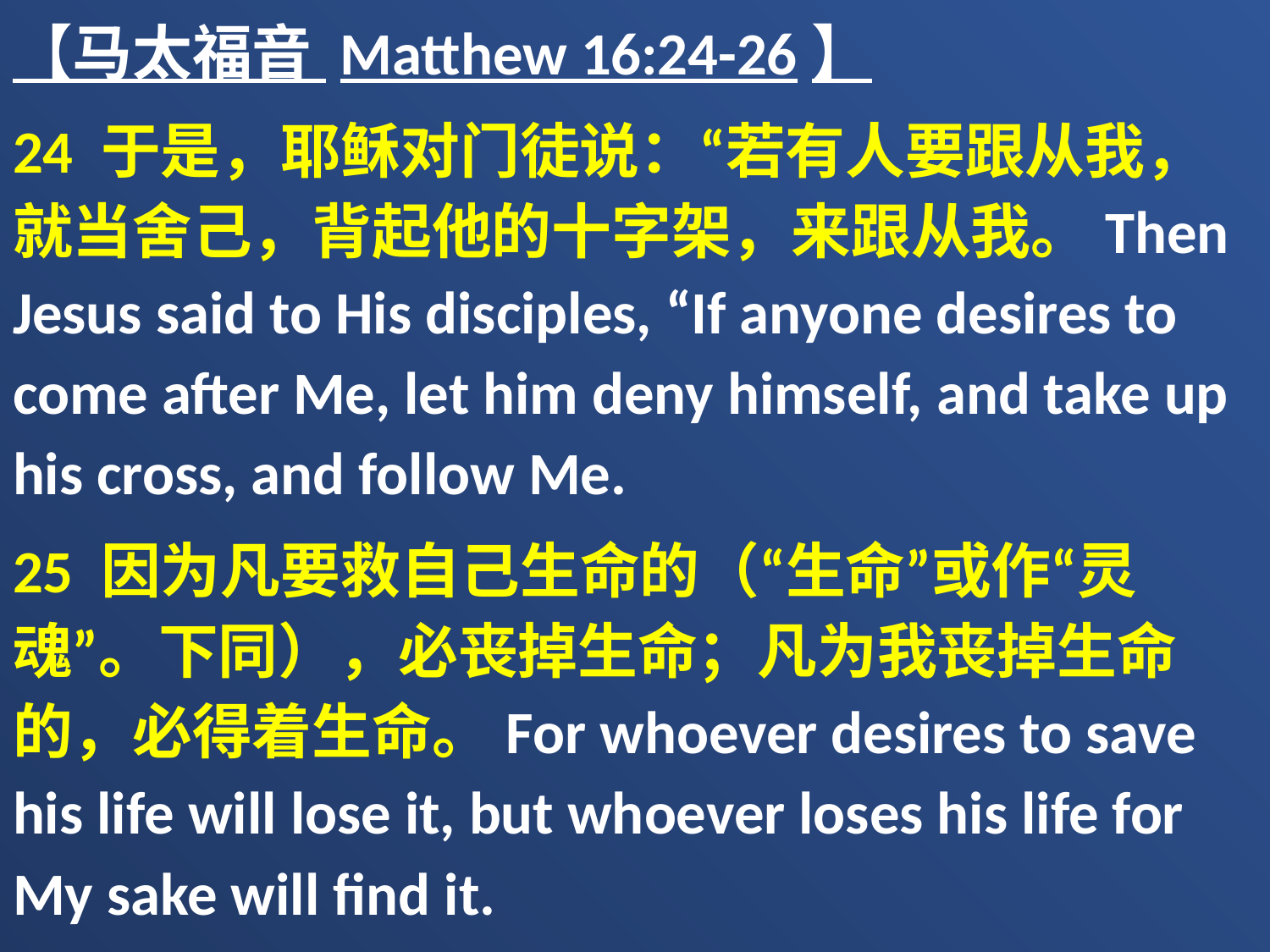

【马太福音 Matthew 16:24-26】
24 于是，耶稣对门徒说：“若有人要跟从我，就当舍己，背起他的十字架，来跟从我。Then Jesus said to His disciples, “If anyone desires to come after Me, let him deny himself, and take up his cross, and follow Me.
25 因为凡要救自己生命的（“生命”或作“灵魂”。下同），必丧掉生命；凡为我丧掉生命的，必得着生命。For whoever desires to save his life will lose it, but whoever loses his life for My sake will find it.